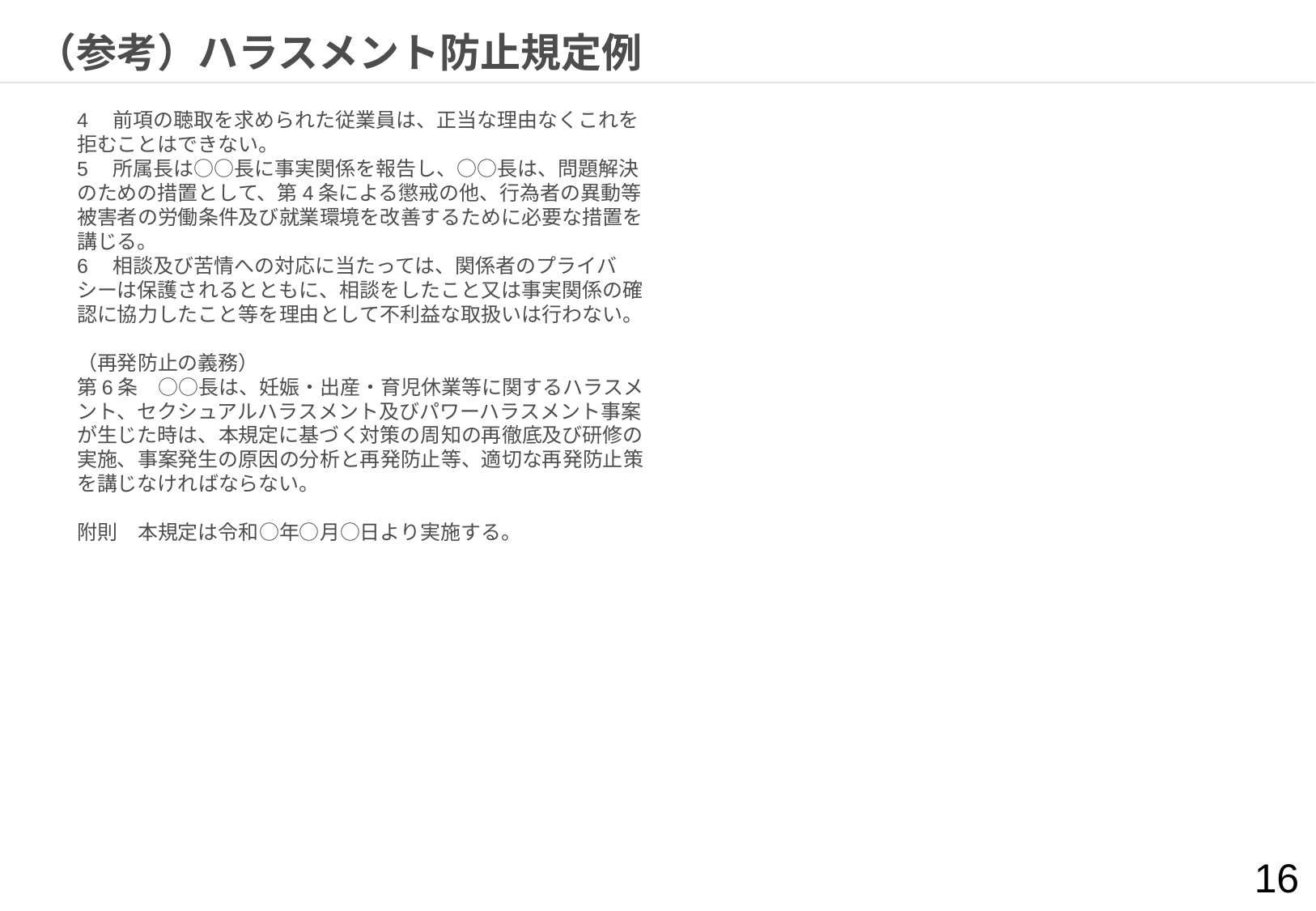

# （参考）ハラスメント防止規定例
4　前項の聴取を求められた従業員は、正当な理由なくこれを拒むことはできない。
5　所属長は○○長に事実関係を報告し、○○長は、問題解決のための措置として、第4条による懲戒の他、行為者の異動等被害者の労働条件及び就業環境を改善するために必要な措置を講じる。
6　相談及び苦情への対応に当たっては、関係者のプライバシーは保護されるとともに、相談をしたこと又は事実関係の確認に協力したこと等を理由として不利益な取扱いは行わない。

（再発防止の義務）
第6条　○○長は、妊娠・出産・育児休業等に関するハラスメント、セクシュアルハラスメント及びパワーハラスメント事案が生じた時は、本規定に基づく対策の周知の再徹底及び研修の実施、事案発生の原因の分析と再発防止等、適切な再発防止策を講じなければならない。

附則　本規定は令和○年○月○日より実施する。

16